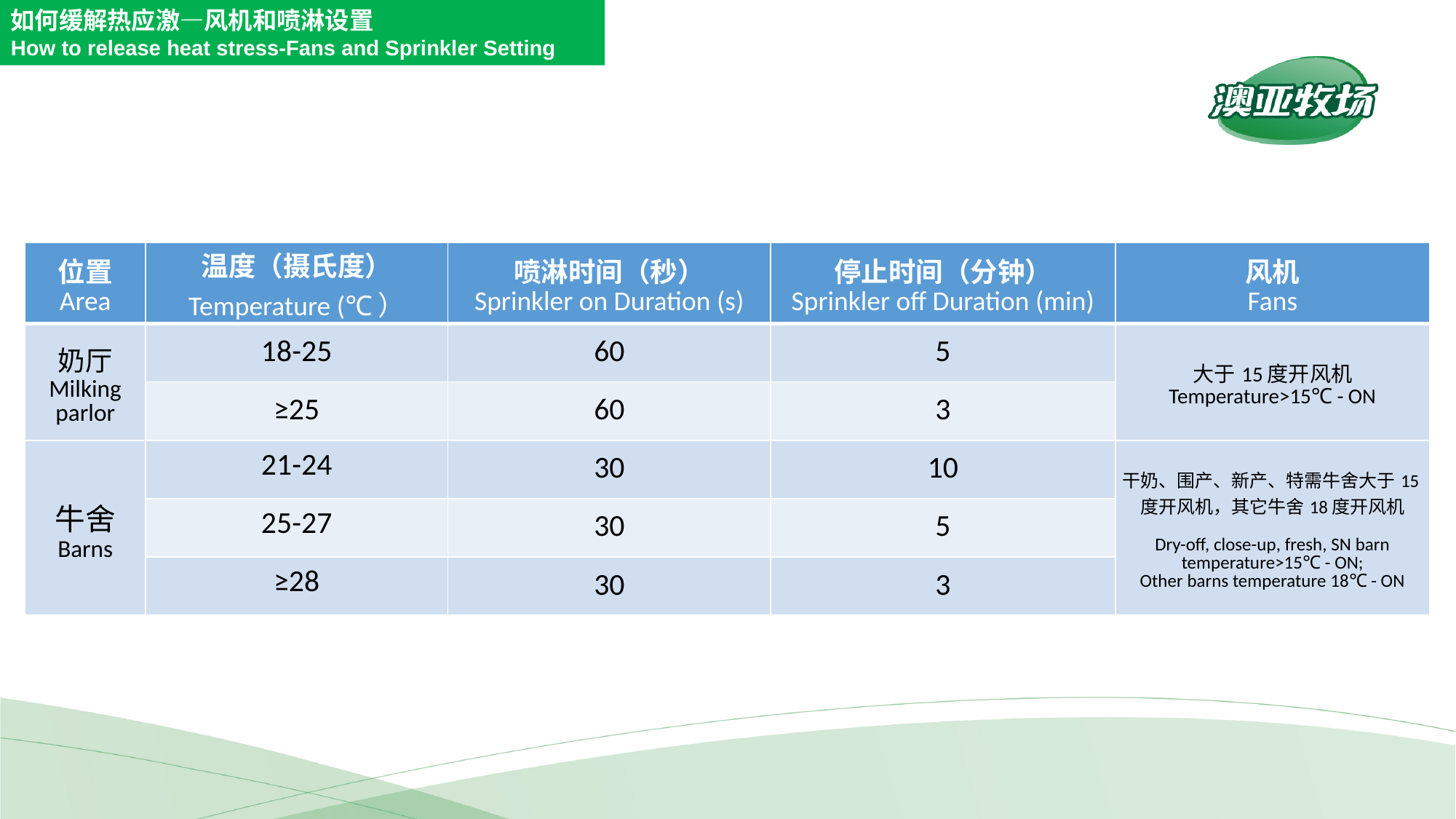

如何缓解热应激—风机和喷淋设置
How to release heat stress-Fans and Sprinkler Setting

| 位置 Area | 温度（摄氏度） Temperature (℃） | 喷淋时间（秒） Sprinkler on Duration (s) | 停止时间（分钟） Sprinkler off Duration (min) | 风机 Fans |
| --- | --- | --- | --- | --- |
| 奶厅 Milking parlor | 18-25 | 60 | 5 | 大于15度开风机 Temperature>15℃ - ON |
|  | ≥25 | 60 | 3 |  |
| 牛舍 Barns | 21-24 | 30 | 10 | 干奶、围产、新产、特需牛舍大于15度开风机，其它牛舍18度开风机 Dry-off, close-up, fresh, SN barn temperature>15℃ - ON; Other barns temperature 18℃ - ON |
|  | 25-27 | 30 | 5 |  |
|  | ≥28 | 30 | 3 |  |